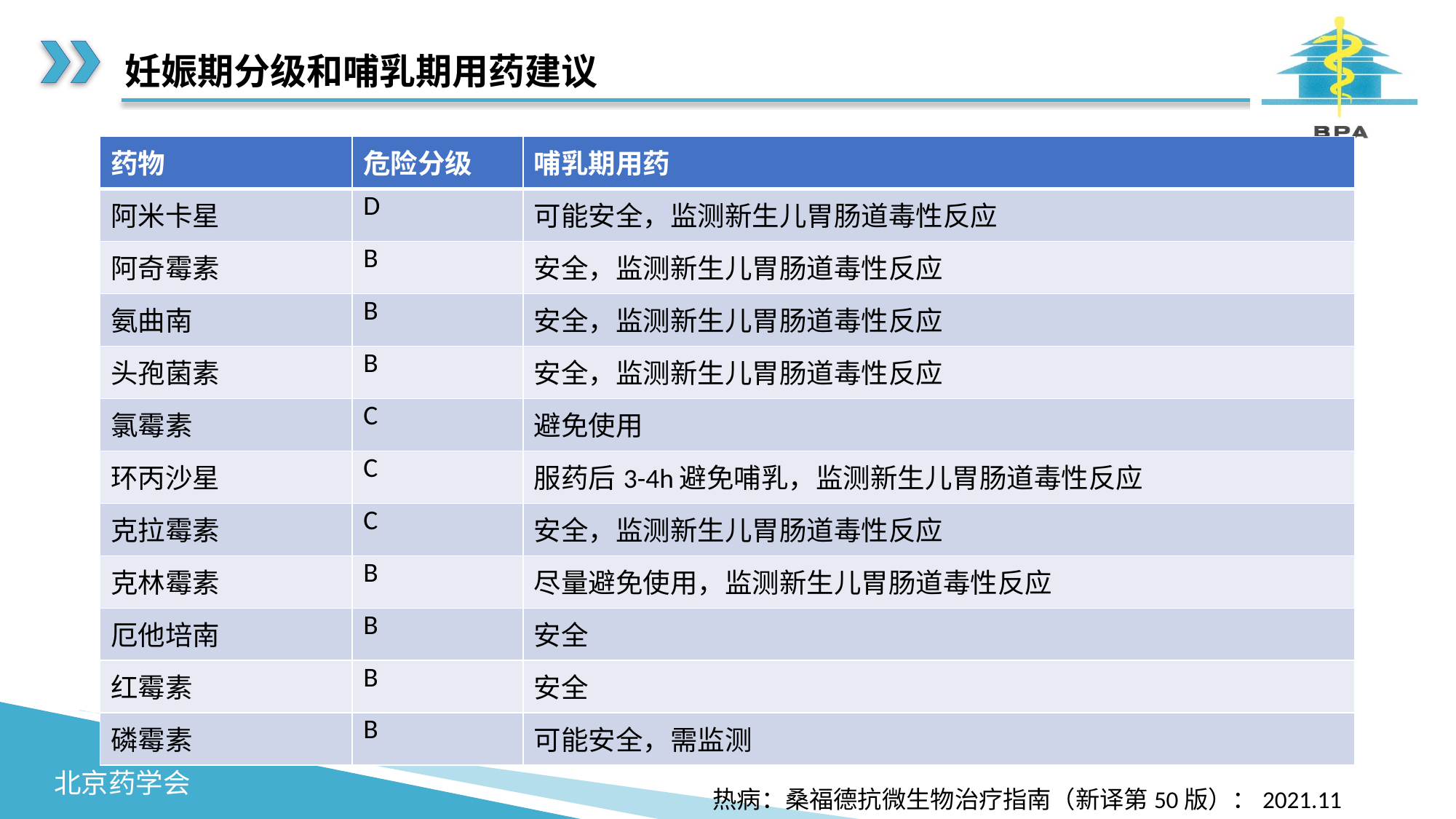

# 妊娠期分级和哺乳期用药建议
| 药物 | 危险分级 | 哺乳期用药 |
| --- | --- | --- |
| 阿米卡星 | D | 可能安全，监测新生儿胃肠道毒性反应 |
| 阿奇霉素 | B | 安全，监测新生儿胃肠道毒性反应 |
| 氨曲南 | B | 安全，监测新生儿胃肠道毒性反应 |
| 头孢菌素 | B | 安全，监测新生儿胃肠道毒性反应 |
| 氯霉素 | C | 避免使用 |
| 环丙沙星 | C | 服药后3-4h避免哺乳，监测新生儿胃肠道毒性反应 |
| 克拉霉素 | C | 安全，监测新生儿胃肠道毒性反应 |
| 克林霉素 | B | 尽量避免使用，监测新生儿胃肠道毒性反应 |
| 厄他培南 | B | 安全 |
| 红霉素 | B | 安全 |
| 磷霉素 | B | 可能安全，需监测 |
热病：桑福德抗微生物治疗指南（新译第50版）：2021.11